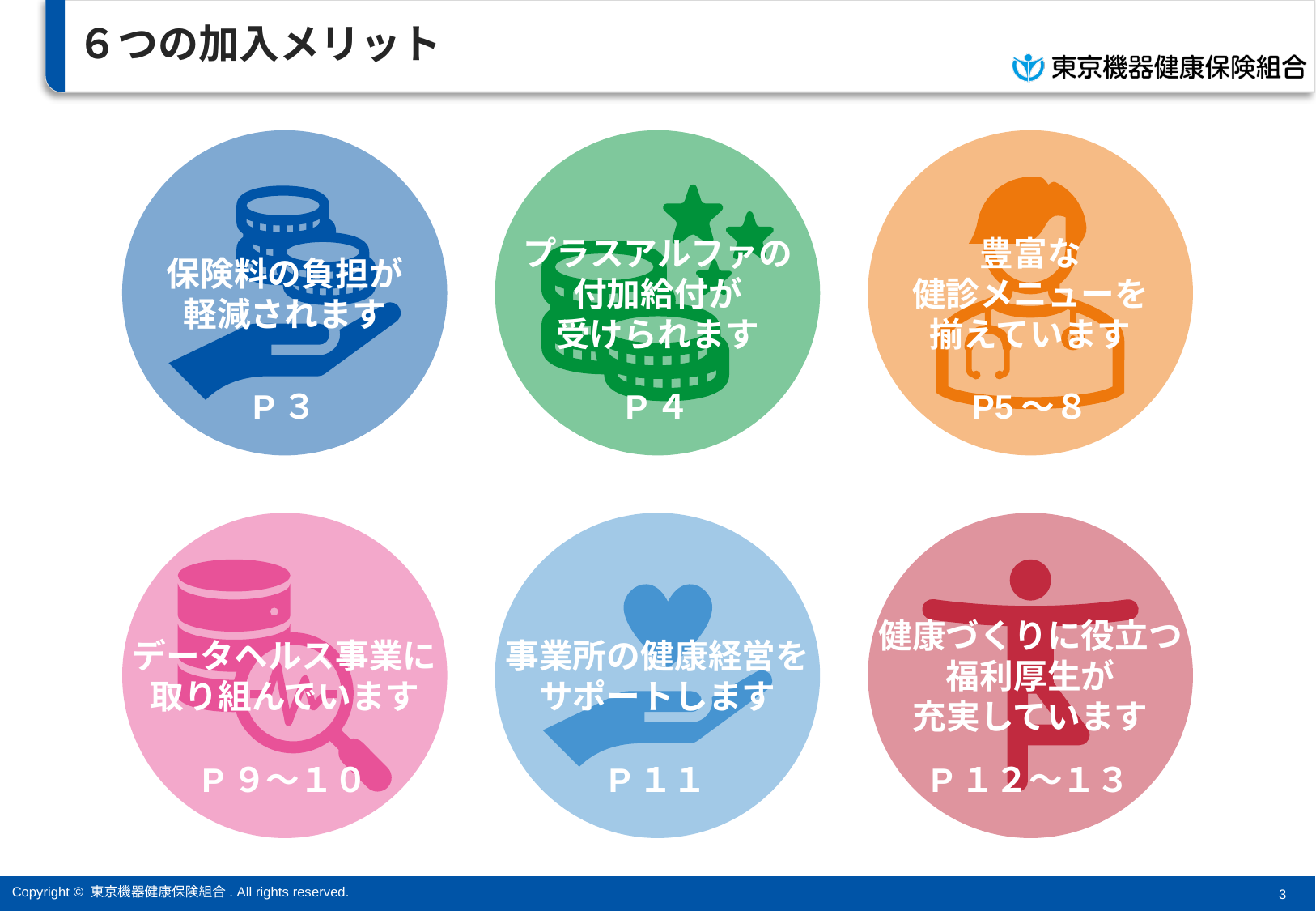

# ６つの加入メリット

プラスアルファの
付加給付が
受けられます
豊富な
健診メニューを
揃えています
保険料の負担が
軽減されます
P３
P４
P5～８

健康づくりに役立つ
福利厚生が
充実しています
データヘルス事業に
取り組んでいます
事業所の健康経営を
サポートします
P９～１０
P１１
P１２～１３
3